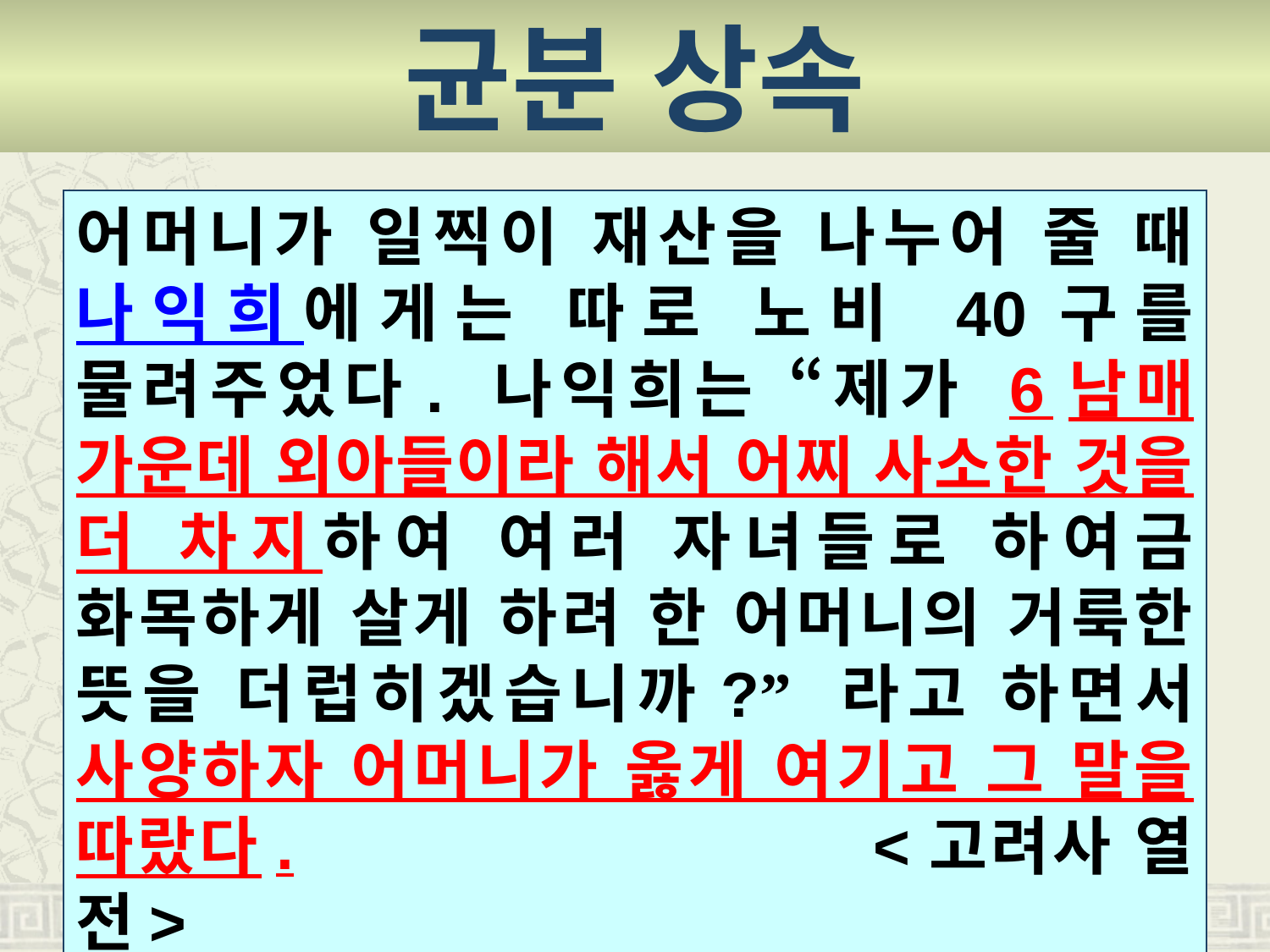

균분 상속
어머니가 일찍이 재산을 나누어 줄 때 나익희에게는 따로 노비 40구를 물려주었다. 나익희는 “제가 6남매 가운데 외아들이라 해서 어찌 사소한 것을 더 차지하여 여러 자녀들로 하여금 화목하게 살게 하려 한 어머니의 거룩한 뜻을 더럽히겠습니까?” 라고 하면서 사양하자 어머니가 옳게 여기고 그 말을 따랐다.                             <고려사 열전>